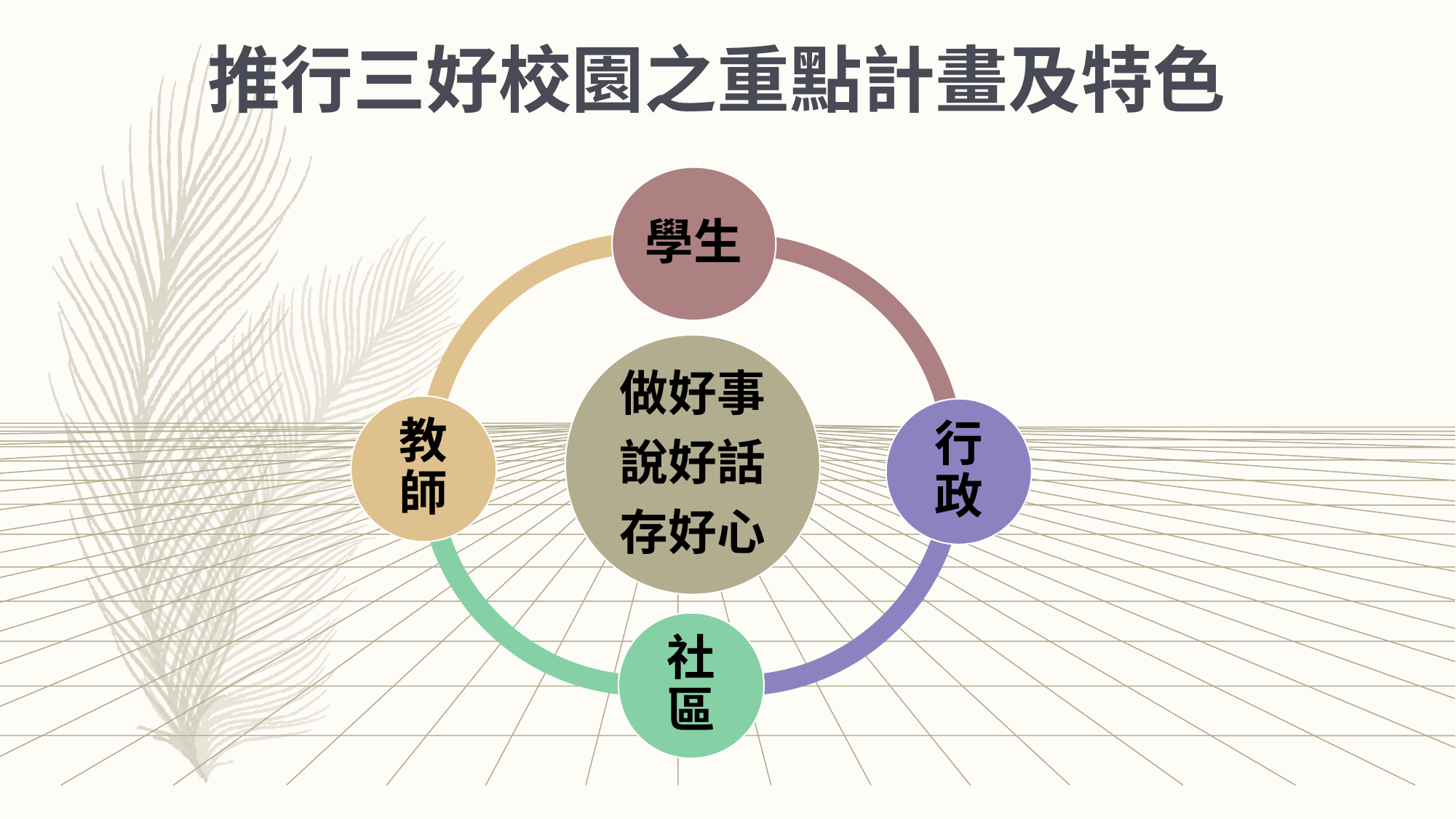

# 推行三好校園之重點計畫及特色
做好事
說好話
存好心
學生
行政
社區
教師